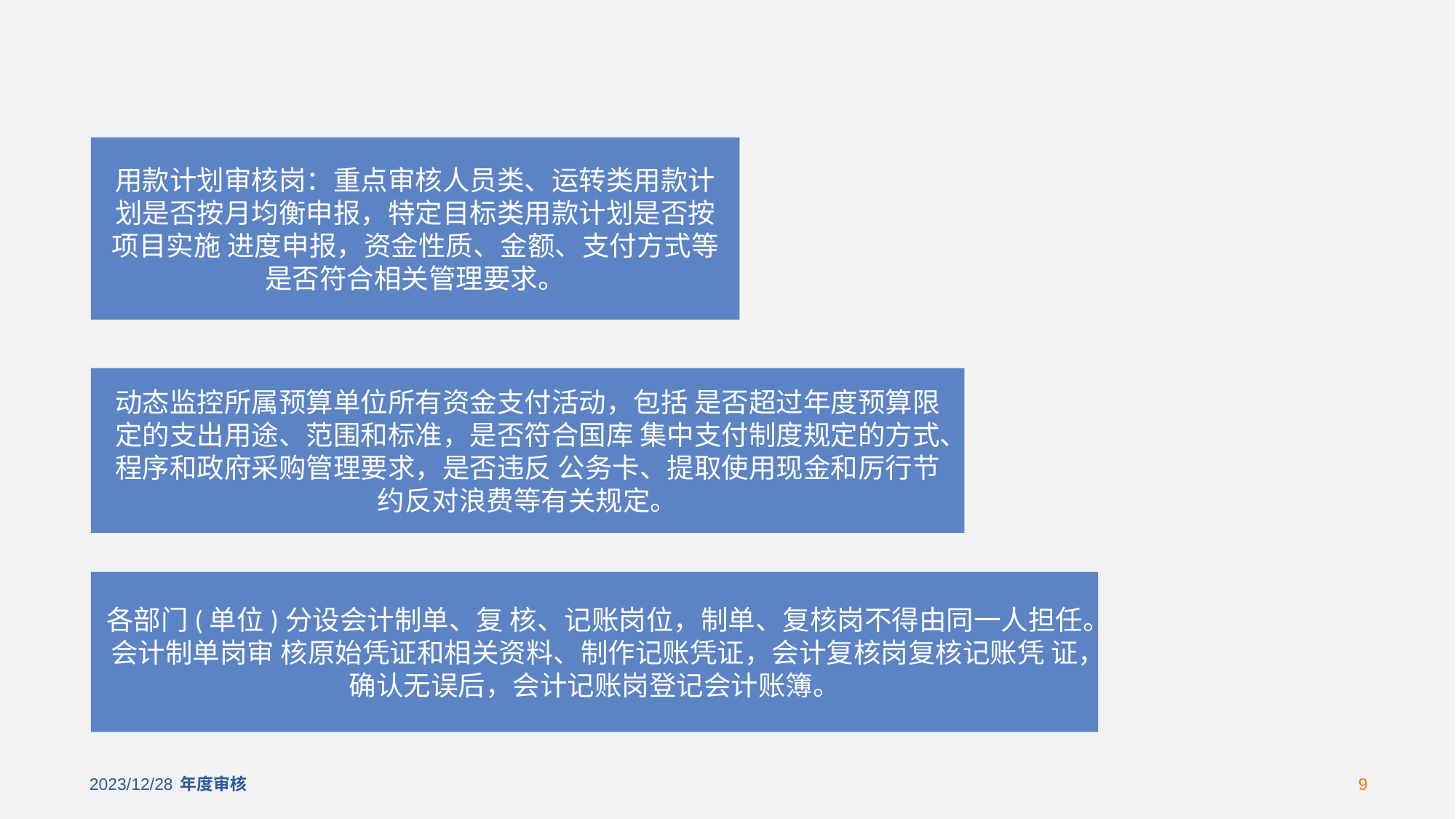

9
用款计划审核岗：重点审核人员类、运转类用款计划是否按月均衡申报，特定目标类用款计划是否按项目实施 进度申报，资金性质、金额、支付方式等是否符合相关管理要求。
动态监控所属预算单位所有资金支付活动，包括 是否超过年度预算限定的支出用途、范围和标准，是否符合国库 集中支付制度规定的方式、程序和政府采购管理要求，是否违反 公务卡、提取使用现金和厉行节约反对浪费等有关规定。
各部门(单位)分设会计制单、复 核、记账岗位，制单、复核岗不得由同一人担任。会计制单岗审 核原始凭证和相关资料、制作记账凭证，会计复核岗复核记账凭 证，确认无误后，会计记账岗登记会计账簿。